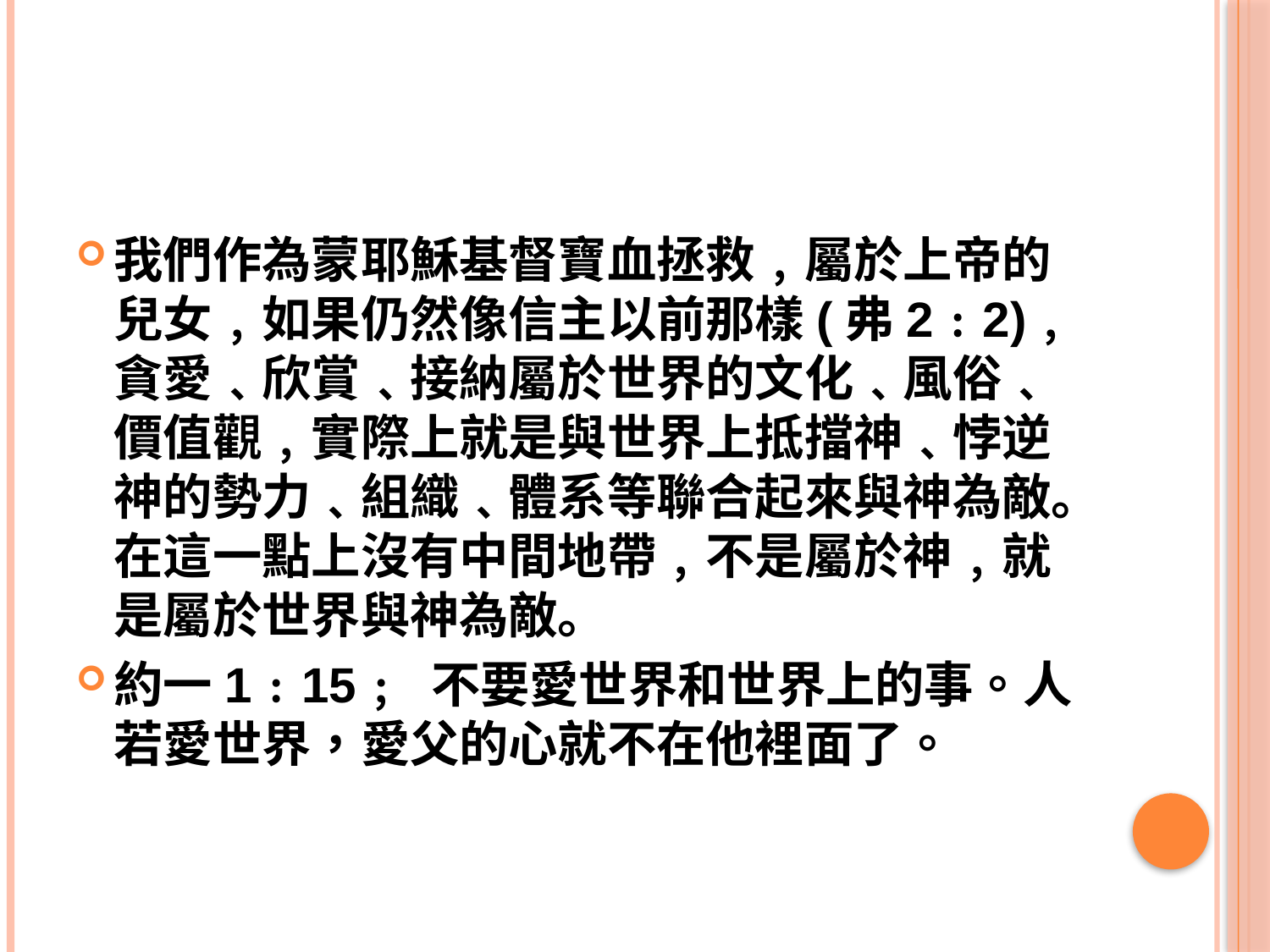

#
我們作為蒙耶穌基督寶血拯救﹐屬於上帝的兒女﹐如果仍然像信主以前那樣(弗2﹕2)﹐貪愛﹑欣賞﹑接納屬於世界的文化﹑風俗﹑價值觀﹐實際上就是與世界上抵擋神﹑悖逆神的勢力﹑組織﹑體系等聯合起來與神為敵。在這一點上沒有中間地帶﹐不是屬於神﹐就是屬於世界與神為敵。
約一1﹕15﹔ 不要愛世界和世界上的事。人若愛世界，愛父的心就不在他裡面了。